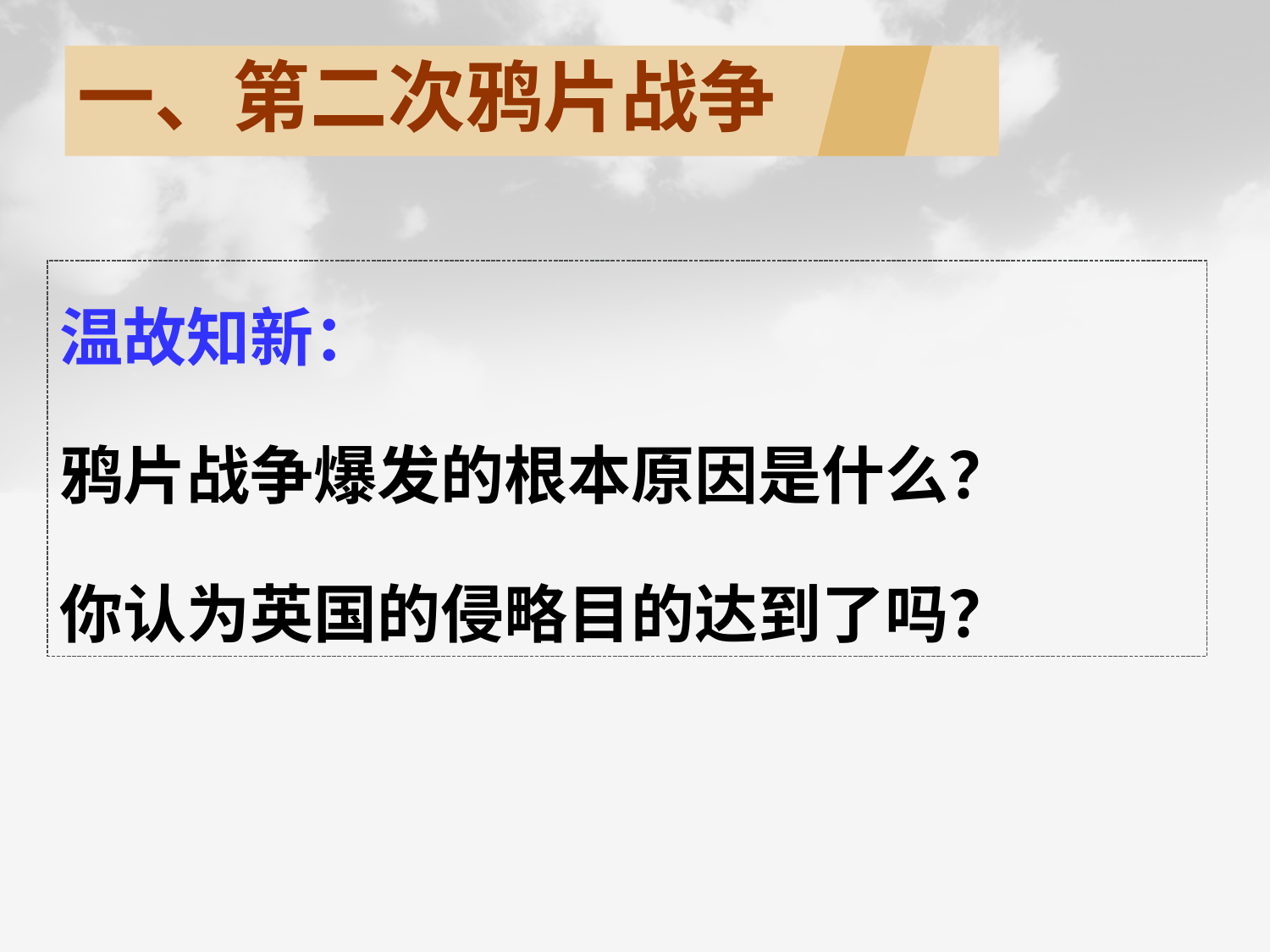

一、第二次鸦片战争

温故知新：
鸦片战争爆发的根本原因是什么？
你认为英国的侵略目的达到了吗？